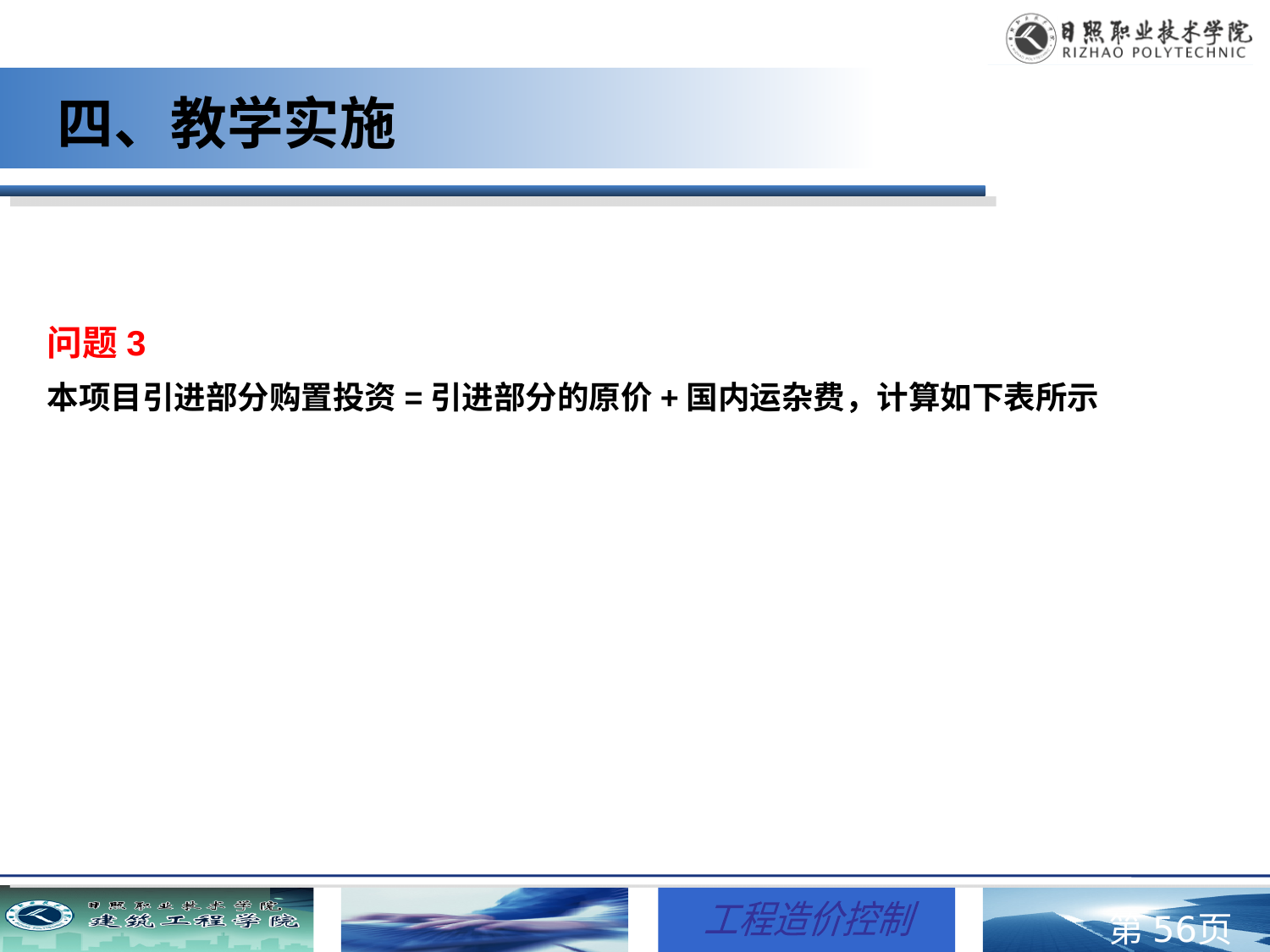

# 四、教学实施
问题3
本项目引进部分购置投资=引进部分的原价+国内运杂费，计算如下表所示
第56页